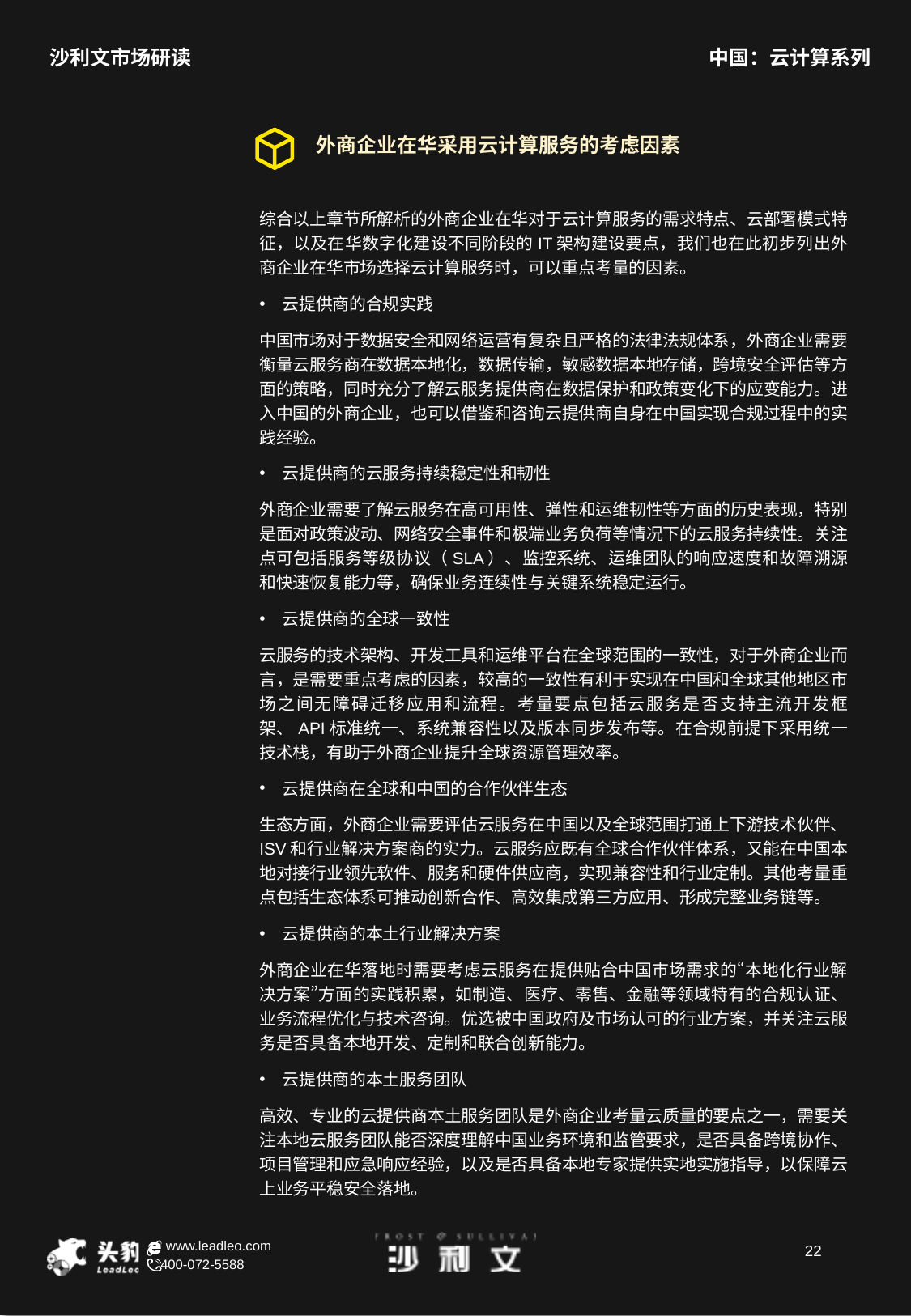

外商企业在华采用云计算服务的考虑因素

综合以上章节所解析的外商企业在华对于云计算服务的需求特点、云部署模式特征，以及在华数字化建设不同阶段的IT架构建设要点，我们也在此初步列出外商企业在华市场选择云计算服务时，可以重点考量的因素。
云提供商的合规实践
中国市场对于数据安全和网络运营有复杂且严格的法律法规体系，外商企业需要衡量云服务商在数据本地化，数据传输，敏感数据本地存储，跨境安全评估等方面的策略，同时充分了解云服务提供商在数据保护和政策变化下的应变能力。进入中国的外商企业，也可以借鉴和咨询云提供商自身在中国实现合规过程中的实践经验。
云提供商的云服务持续稳定性和韧性
外商企业需要了解云服务在高可用性、弹性和运维韧性等方面的历史表现，特别是面对政策波动、网络安全事件和极端业务负荷等情况下的云服务持续性。关注点可包括服务等级协议（SLA）、监控系统、运维团队的响应速度和故障溯源和快速恢复能力等，确保业务连续性与关键系统稳定运行。
云提供商的全球一致性
云服务的技术架构、开发工具和运维平台在全球范围的一致性，对于外商企业而言，是需要重点考虑的因素，较高的一致性有利于实现在中国和全球其他地区市场之间无障碍迁移应用和流程。考量要点包括云服务是否支持主流开发框架、API标准统一、系统兼容性以及版本同步发布等。在合规前提下采用统一技术栈，有助于外商企业提升全球资源管理效率。
云提供商在全球和中国的合作伙伴生态
生态方面，外商企业需要评估云服务在中国以及全球范围打通上下游技术伙伴、ISV和行业解决方案商的实力。云服务应既有全球合作伙伴体系，又能在中国本地对接行业领先软件、服务和硬件供应商，实现兼容性和行业定制。其他考量重点包括生态体系可推动创新合作、高效集成第三方应用、形成完整业务链等。
云提供商的本土行业解决方案
外商企业在华落地时需要考虑云服务在提供贴合中国市场需求的“本地化行业解决方案”方面的实践积累，如制造、医疗、零售、金融等领域特有的合规认证、业务流程优化与技术咨询。优选被中国政府及市场认可的行业方案，并关注云服务是否具备本地开发、定制和联合创新能力。
云提供商的本土服务团队
高效、专业的云提供商本土服务团队是外商企业考量云质量的要点之一，需要关注本地云服务团队能否深度理解中国业务环境和监管要求，是否具备跨境协作、项目管理和应急响应经验，以及是否具备本地专家提供实地实施指导，以保障云上业务平稳安全落地。
22